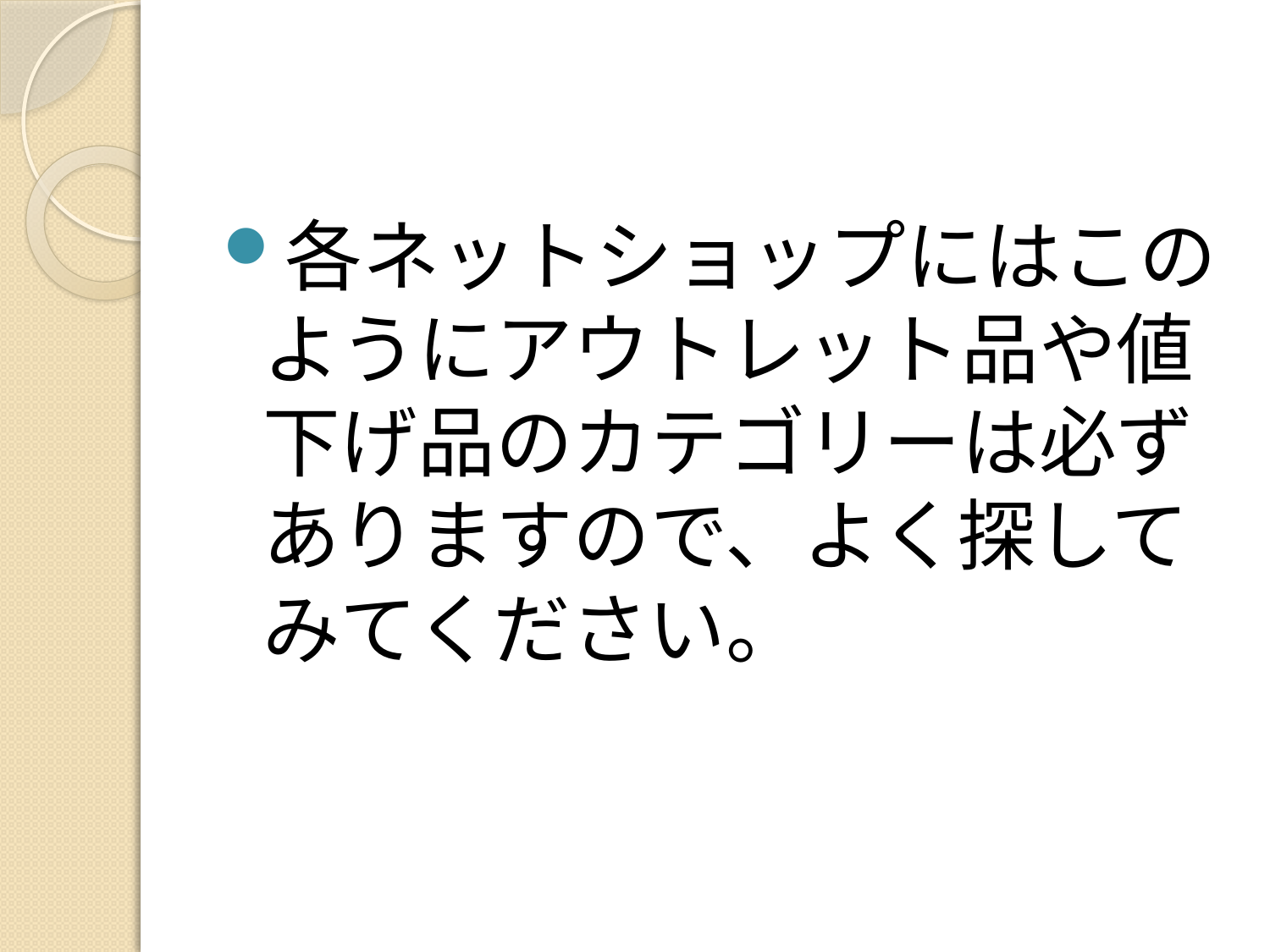

#
各ネットショップにはこのようにアウトレット品や値下げ品のカテゴリーは必ずありますので、よく探してみてください。